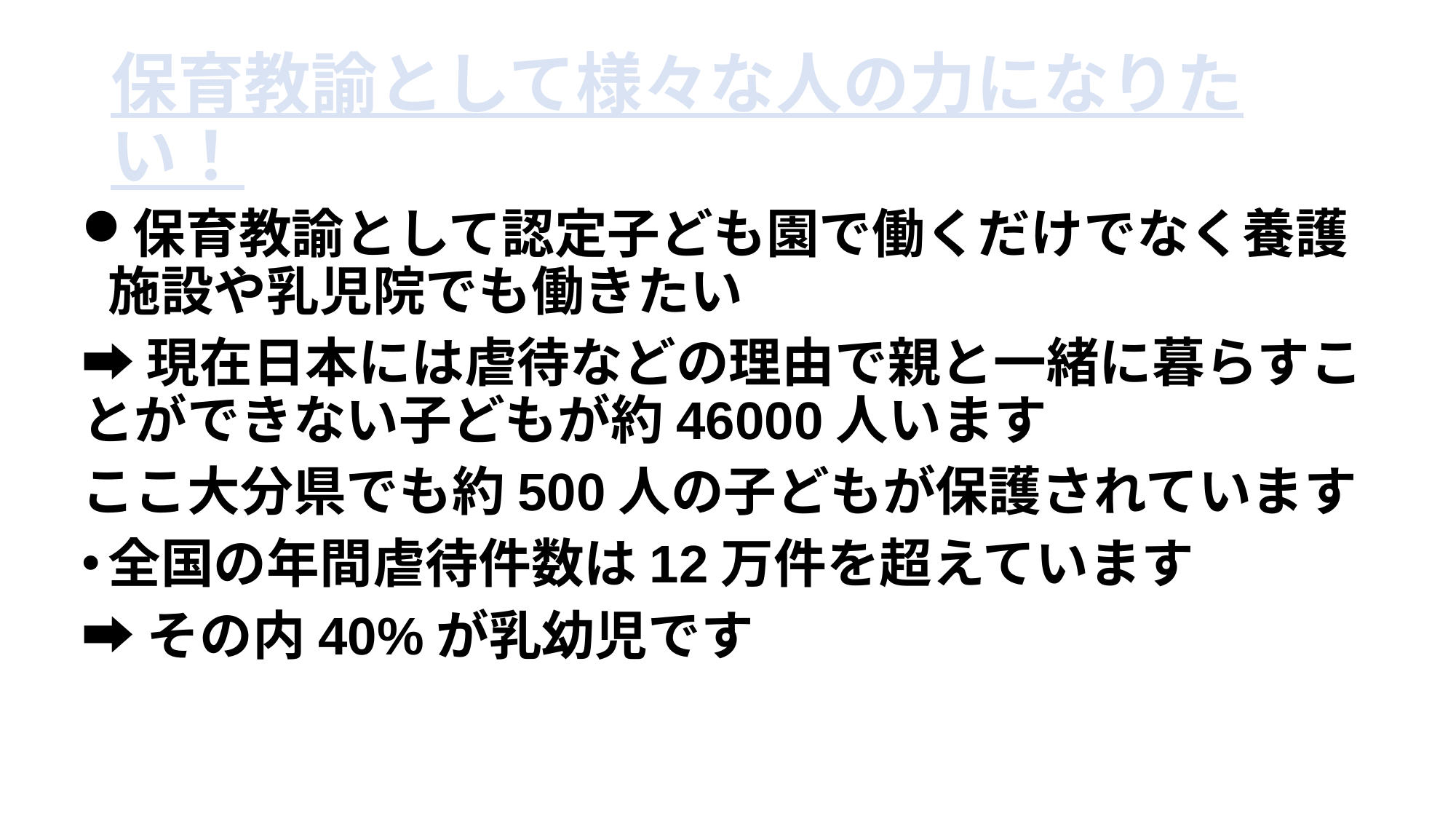

# 保育教諭として様々な人の力になりたい！
保育教諭として認定子ども園で働くだけでなく養護施設や乳児院でも働きたい
➡︎現在日本には虐待などの理由で親と一緒に暮らすことができない子どもが約46000人います
ここ大分県でも約500人の子どもが保護されています
全国の年間虐待件数は12万件を超えています
➡︎その内40%が乳幼児です